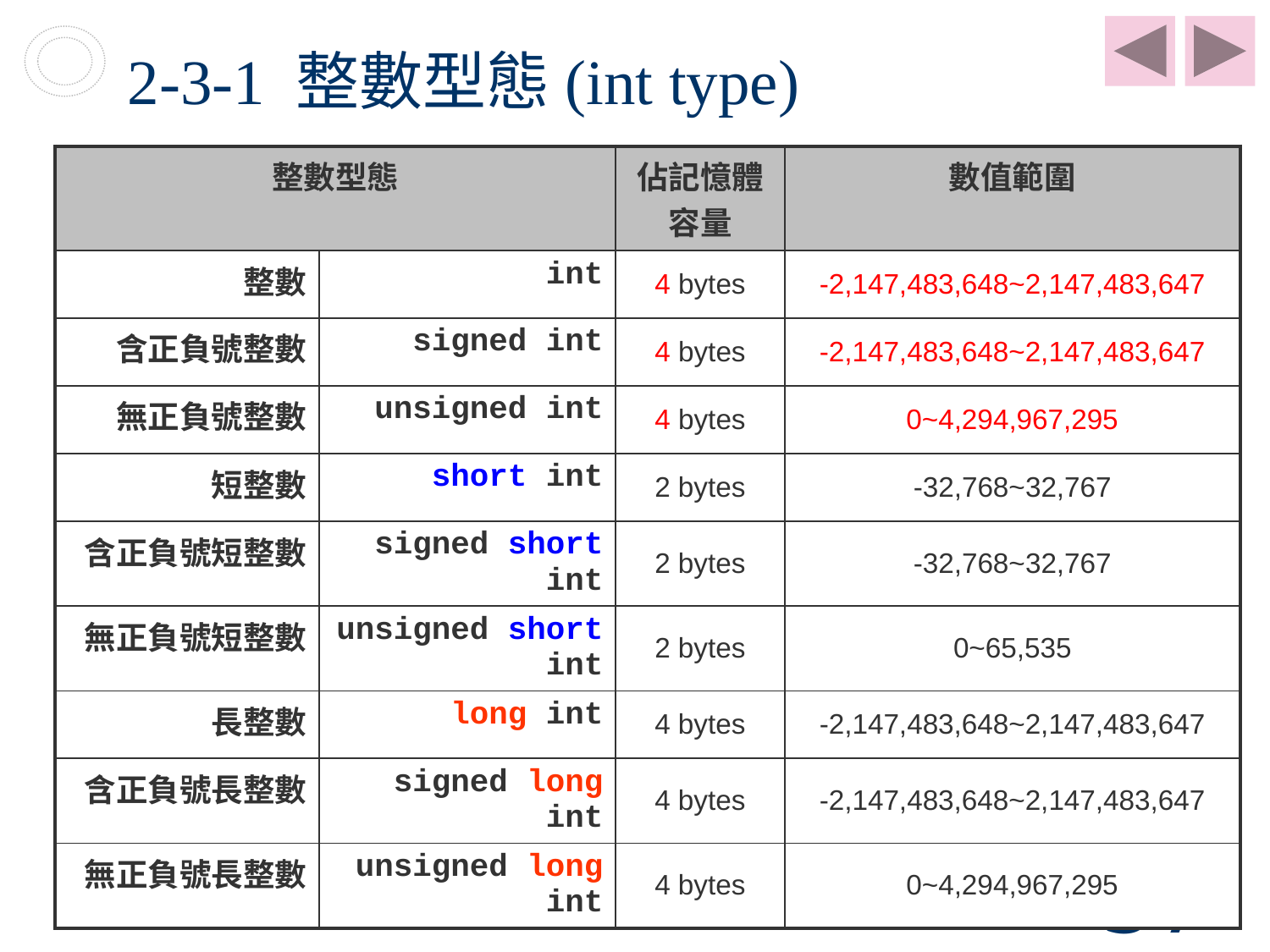

# 2-3-1 整數型態(int type)
| 整數型態 |  | 佔記憶體容量 | 數值範圍 |
| --- | --- | --- | --- |
| 整數 | int | 4 bytes | -2,147,483,648~2,147,483,647 |
| 含正負號整數 | signed int | 4 bytes | -2,147,483,648~2,147,483,647 |
| 無正負號整數 | unsigned int | 4 bytes | 0~4,294,967,295 |
| 短整數 | short int | 2 bytes | -32,768~32,767 |
| 含正負號短整數 | signed short int | 2 bytes | -32,768~32,767 |
| 無正負號短整數 | unsigned short int | 2 bytes | 0~65,535 |
| 長整數 | long int | 4 bytes | -2,147,483,648~2,147,483,647 |
| 含正負號長整數 | signed long int | 4 bytes | -2,147,483,648~2,147,483,647 |
| 無正負號長整數 | unsigned long int | 4 bytes | 0~4,294,967,295 |
37